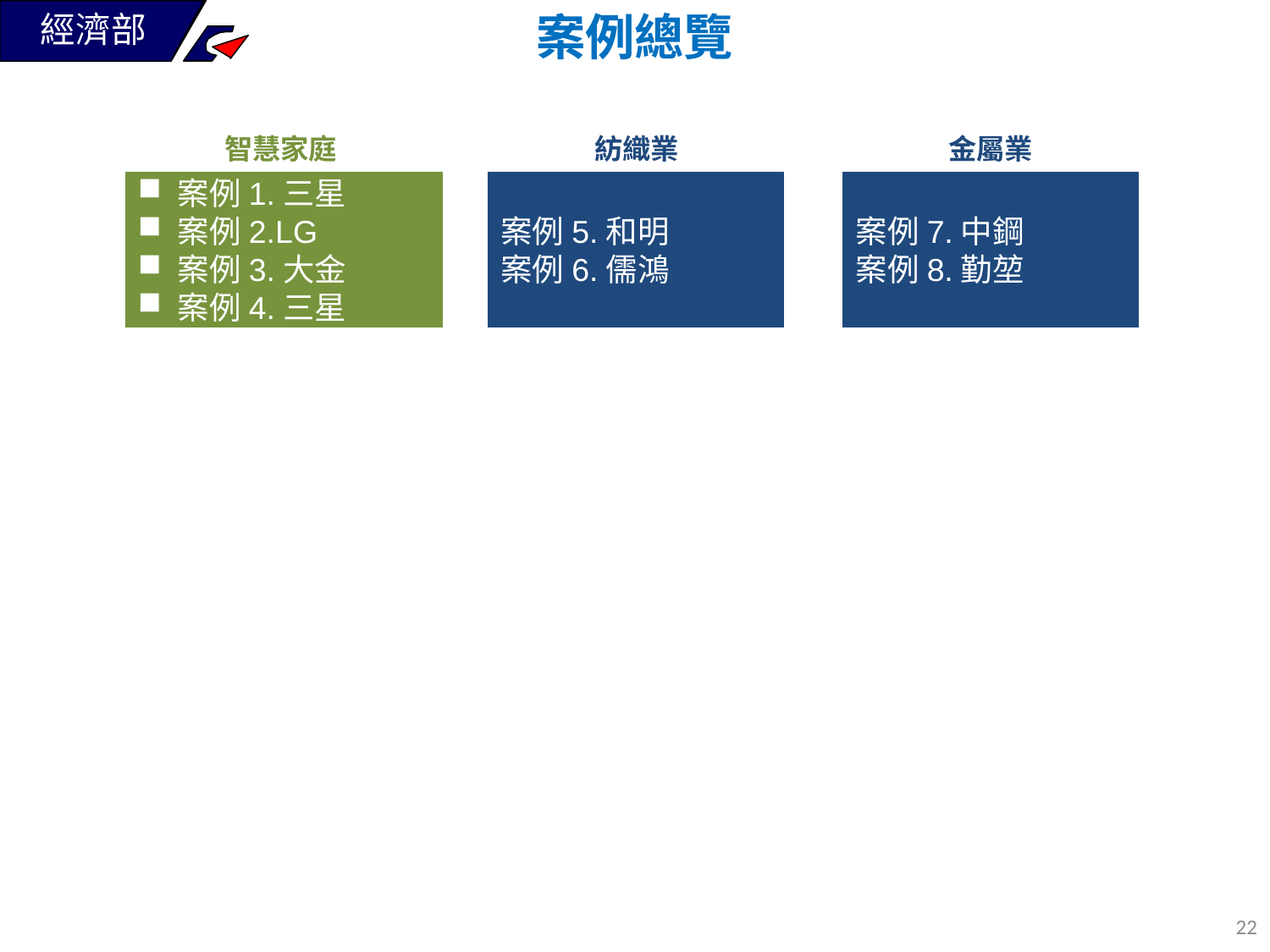

案例總覽
智慧家庭
紡織業
金屬業
案例1.三星
案例2.LG
案例3.大金
案例4.三星
案例5.和明
案例6.儒鴻
案例7.中鋼
案例8.勤堃
22